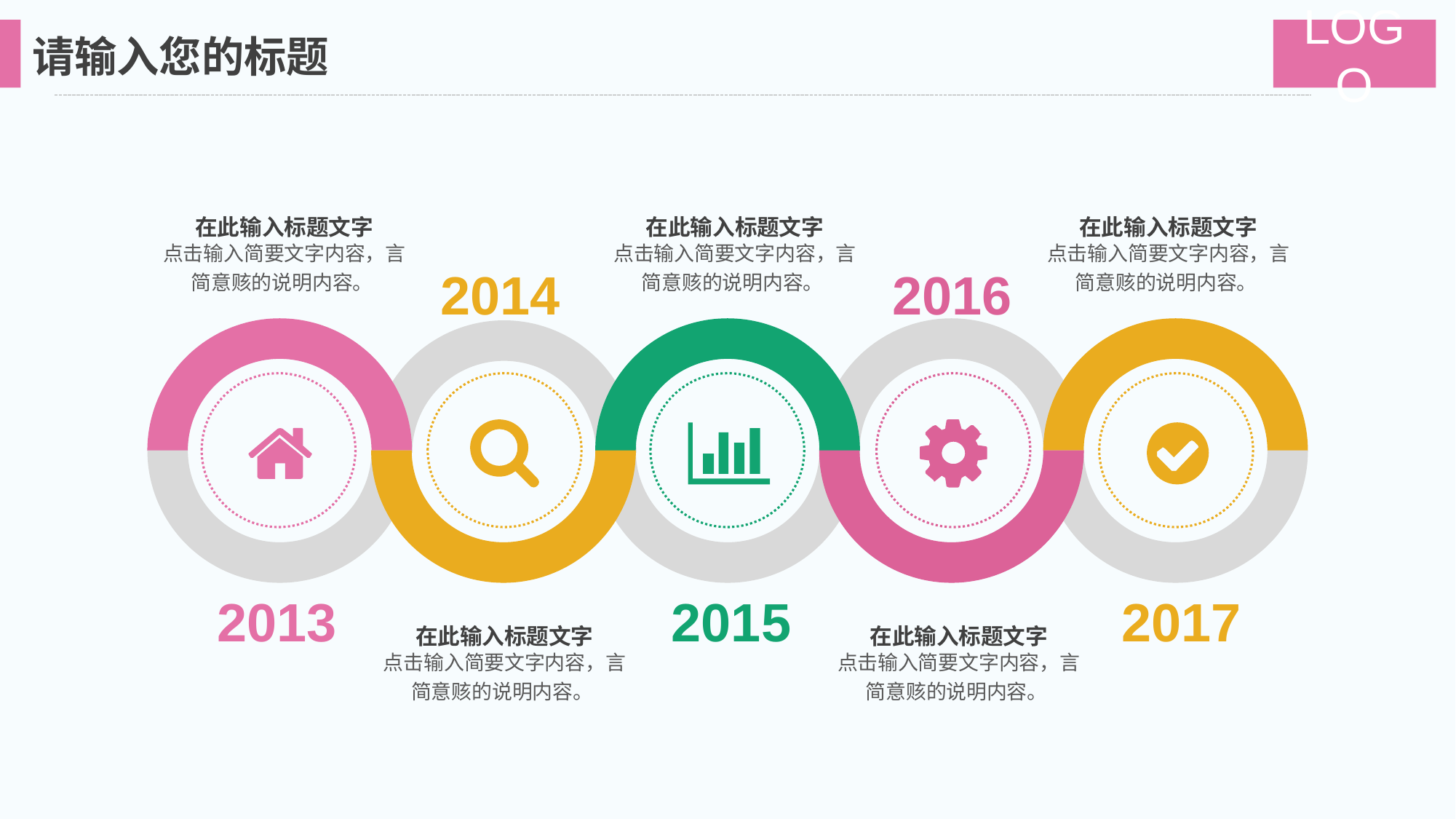

在此输入标题文字
点击输入简要文字内容，言简意赅的说明内容。
在此输入标题文字
点击输入简要文字内容，言简意赅的说明内容。
在此输入标题文字
点击输入简要文字内容，言简意赅的说明内容。
2014
2016

2013
2015
2017
在此输入标题文字
点击输入简要文字内容，言简意赅的说明内容。
在此输入标题文字
点击输入简要文字内容，言简意赅的说明内容。